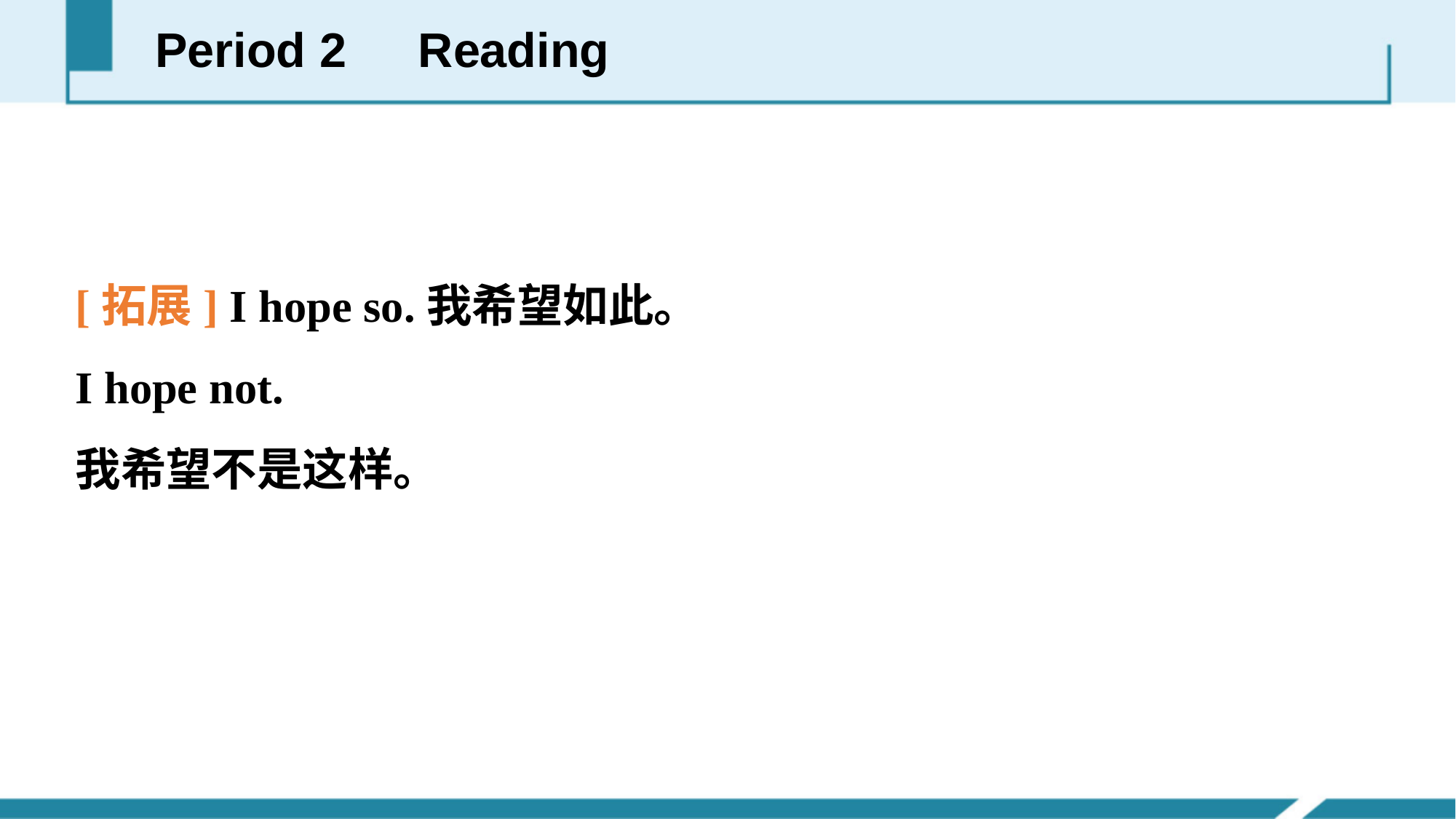

Period 2　Reading
[拓展] I hope so.我希望如此。
I hope not.
我希望不是这样。